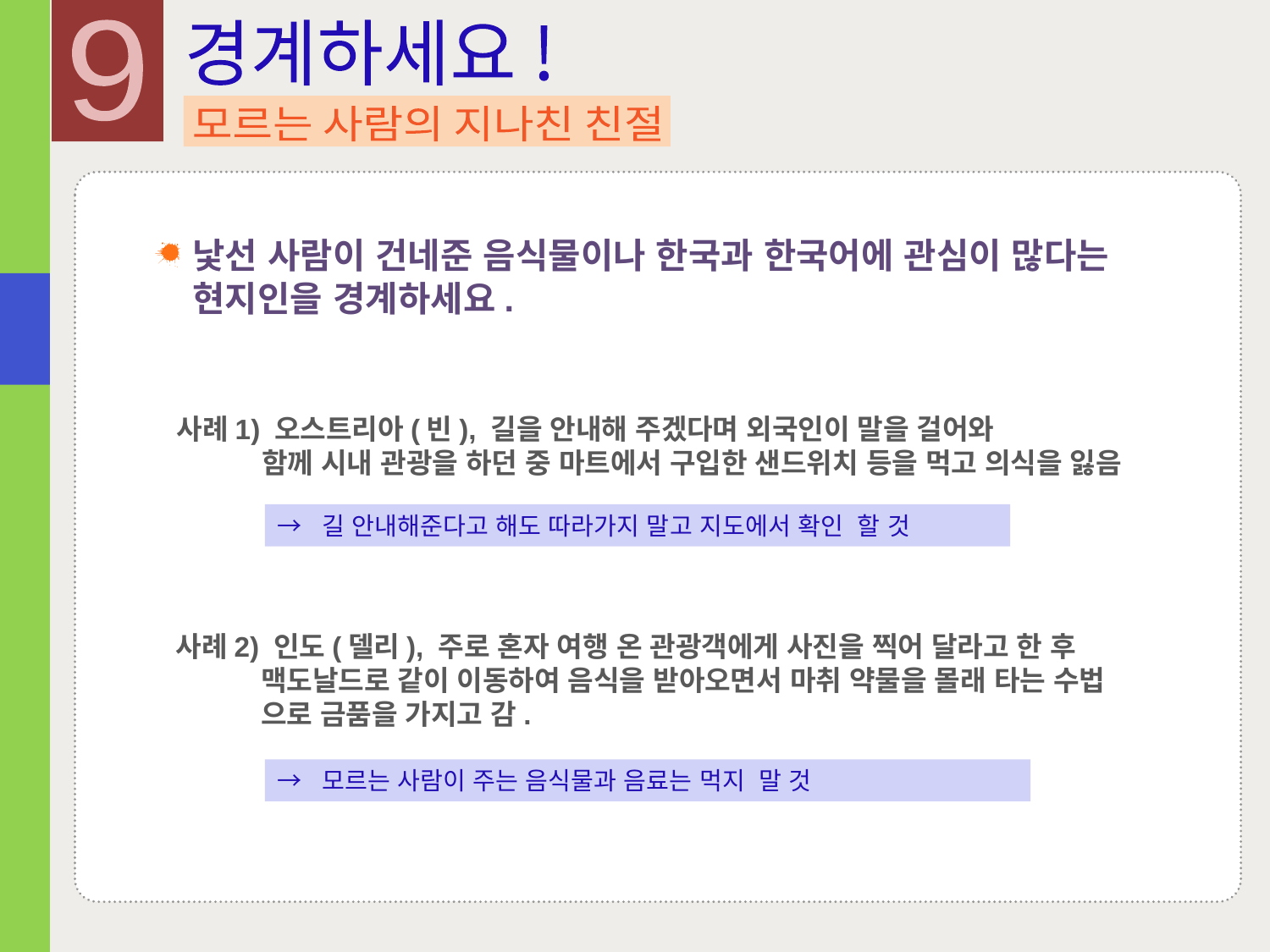

9
경계하세요 !

모르는 사람의 지나친 친절

낯선 사람이 건네준 음식물이나 한국과 한국어에 관심이 많다는 현지인을 경계하세요.

사례1) 오스트리아(빈), 길을 안내해 주겠다며 외국인이 말을 걸어와
          함께 시내 관광을 하던 중 마트에서 구입한 샌드위치 등을 먹고 의식을 잃음
→  길 안내해준다고 해도 따라가지 말고 지도에서 확인  할 것
사례2) 인도(델리), 주로 혼자 여행 온 관광객에게 사진을 찍어 달라고 한 후
          맥도날드로 같이 이동하여 음식을 받아오면서 마취 약물을 몰래 타는 수법
          으로 금품을 가지고 감.
→  모르는 사람이 주는 음식물과 음료는 먹지  말 것